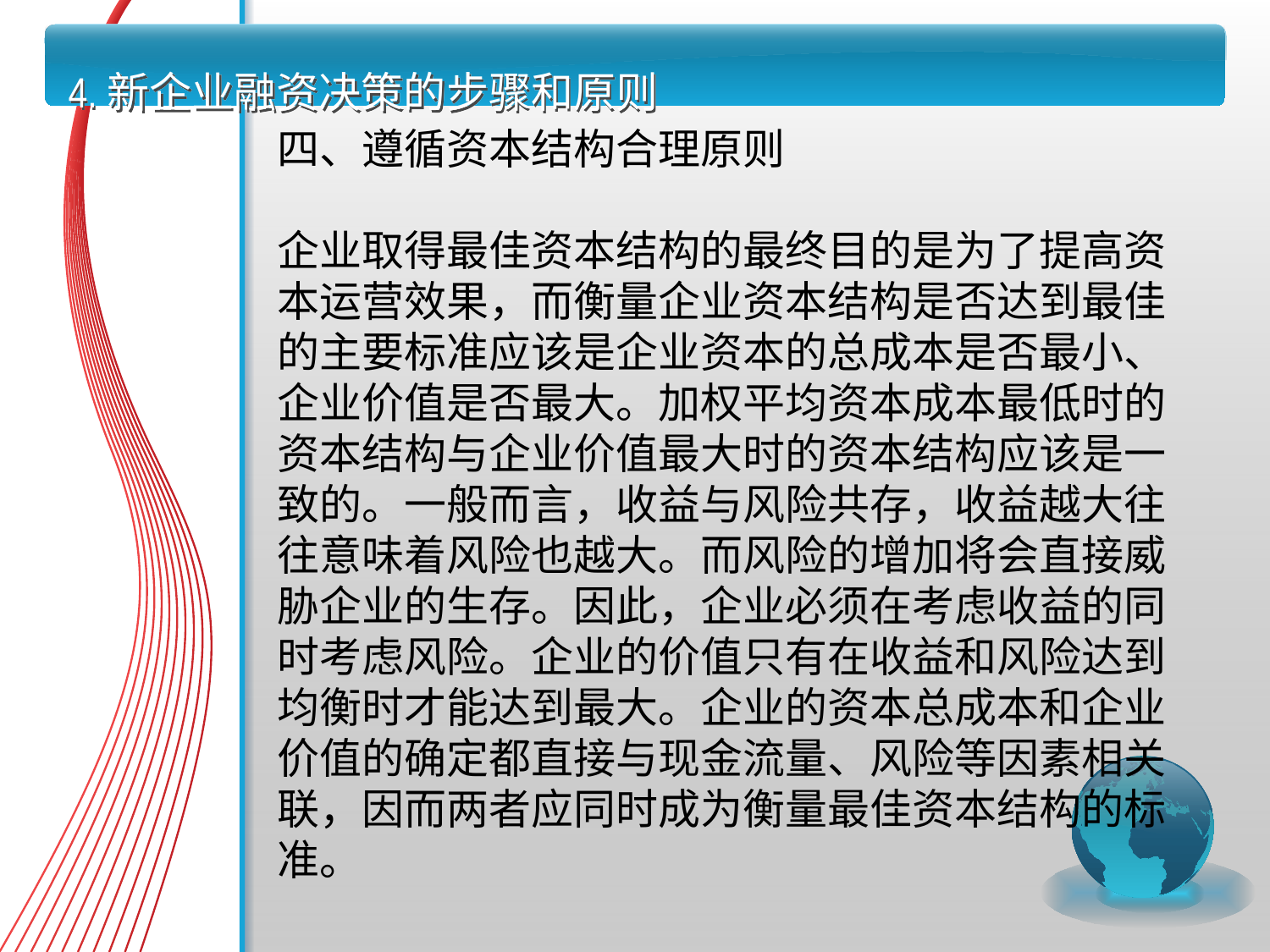

# 4.新企业融资决策的步骤和原则
四、遵循资本结构合理原则

企业取得最佳资本结构的最终目的是为了提高资本运营效果，而衡量企业资本结构是否达到最佳的主要标准应该是企业资本的总成本是否最小、企业价值是否最大。加权平均资本成本最低时的资本结构与企业价值最大时的资本结构应该是一致的。一般而言，收益与风险共存，收益越大往往意味着风险也越大。而风险的增加将会直接威胁企业的生存。因此，企业必须在考虑收益的同时考虑风险。企业的价值只有在收益和风险达到均衡时才能达到最大。企业的资本总成本和企业价值的确定都直接与现金流量、风险等因素相关联，因而两者应同时成为衡量最佳资本结构的标准。